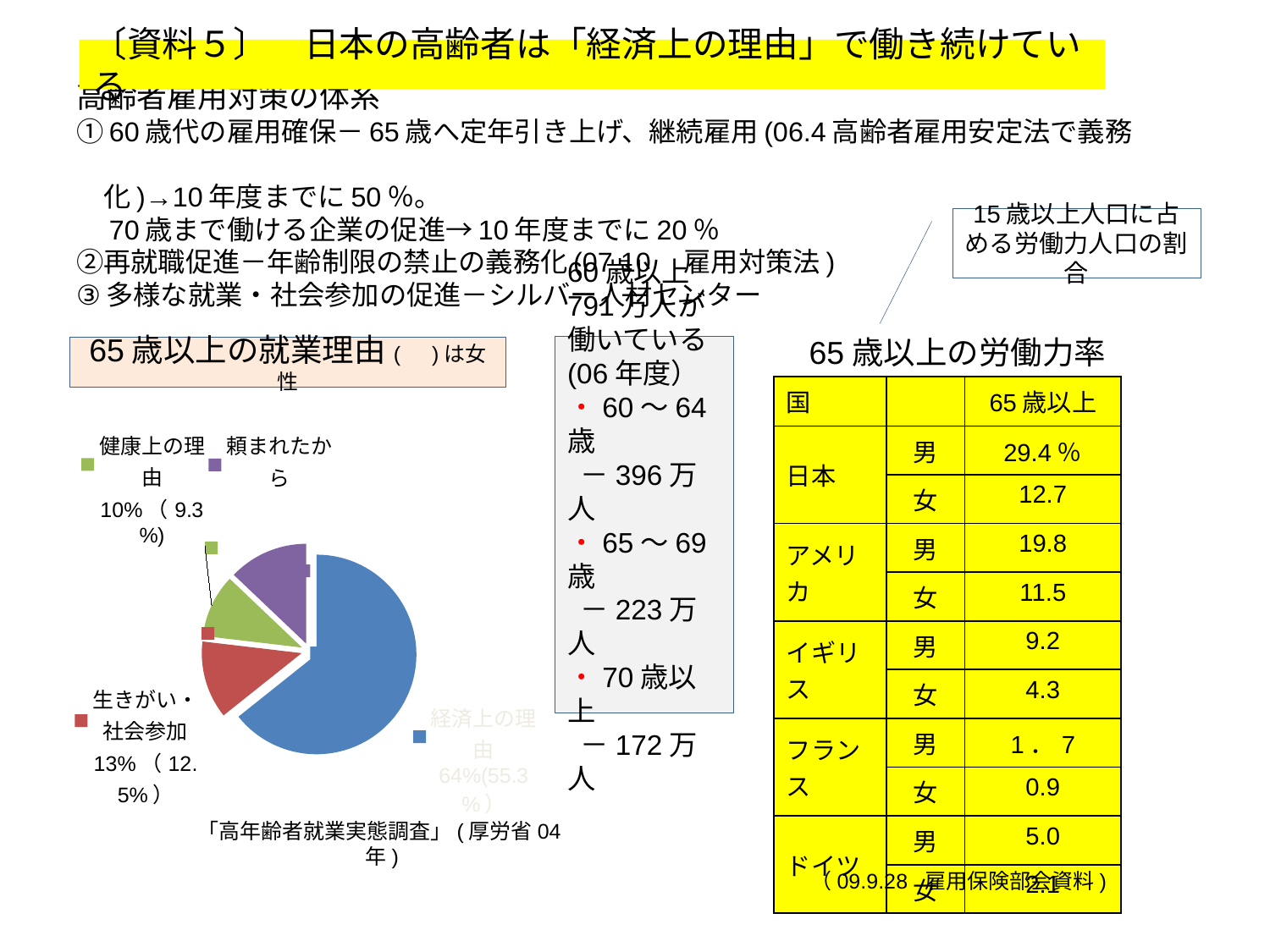

# 高齢者雇用対策の体系 ①60歳代の雇用確保－65歳へ定年引き上げ、継続雇用(06.4高齢者雇用安定法で義務　 　化)→10年度までに50％。 　70歳まで働ける企業の促進→10年度までに20％ ②再就職促進－年齢制限の禁止の義務化(07.10　雇用対策法) ③多様な就業・社会参加の促進－シルバー人材センター
〔資料５〕　日本の高齢者は「経済上の理由」で働き続けている
15歳以上人口に占める労働力人口の割合

65歳以上の労働力率
60歳以上791万人が働いている(06年度）
・60～64歳
 －396万人
・65～69歳
 －223万人
・70歳以上
 －172万人
65歳以上の就業理由(　)は女性
| 国 |  | 65歳以上 |
| --- | --- | --- |
| 日本 | 男 | 29.4％ |
|  | 女 | 12.7 |
| アメリカ | 男 | 19.8 |
|  | 女 | 11.5 |
| イギリス | 男 | 9.2 |
|  | 女 | 4.3 |
| フランス | 男 | 1．7 |
|  | 女 | 0.9 |
| ドイツ | 男 | 5.0 |
|  | 女 | 2.1 |

### Chart

| Category | 男性 | 列1 |
|---|---|---|
| 経済上の理由 | 60.3 | None |
| 生きがい・社会参加 | 11.8 | None |
| 健康上の理由 | 9.6 | None |
| 頼まれたから | 12.1 | None |
「高年齢者就業実態調査」(厚労省04年)
（09.9.28  雇用保険部会資料)